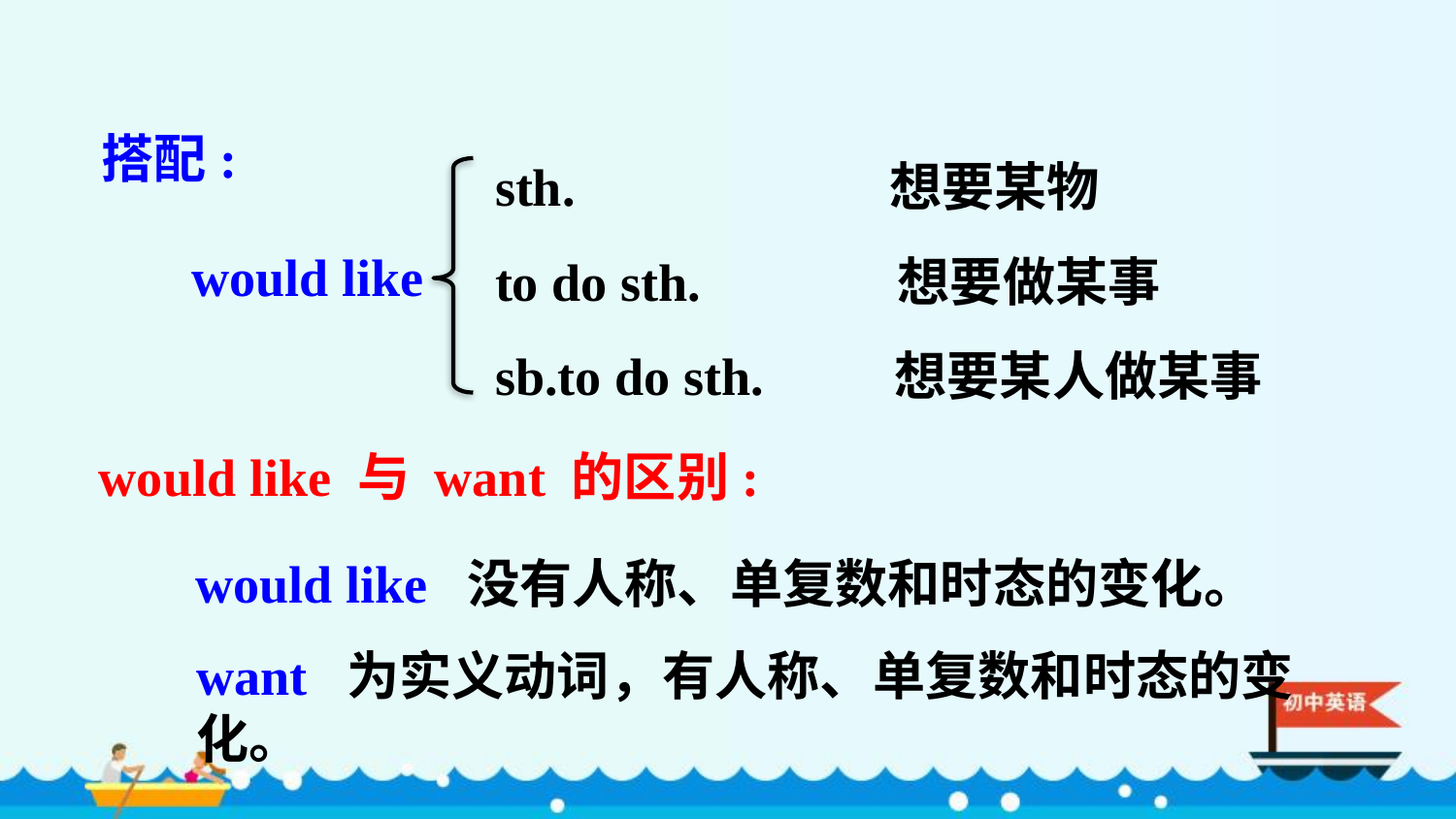

sth.                       想要某物
to do sth.              想要做某事
sb.to do sth.         想要某人做某事
搭配:

would like
would like 与 want 的区别:
would like  没有人称、单复数和时态的变化。
want  为实义动词，有人称、单复数和时态的变化。